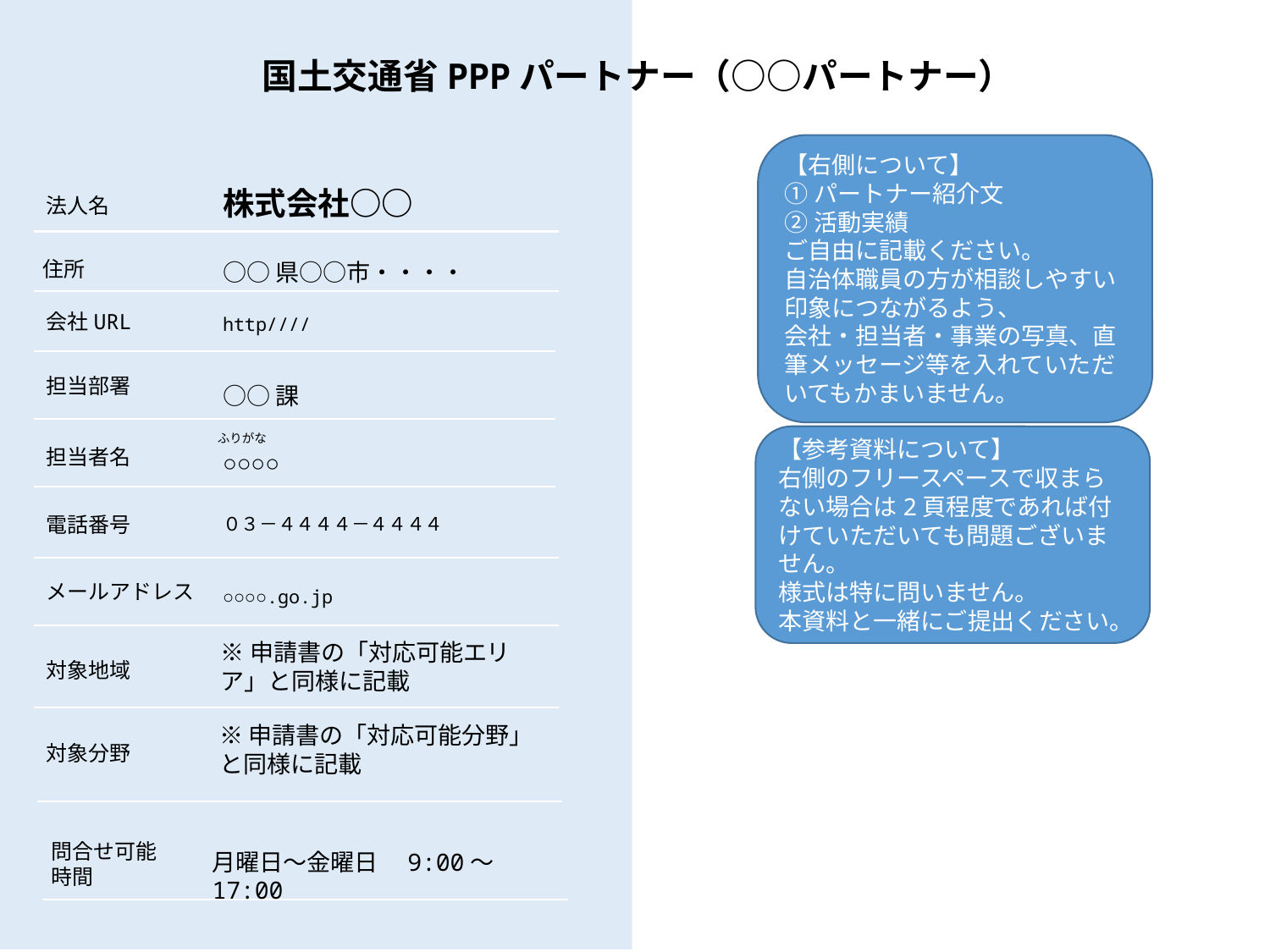

国土交通省PPPパートナー（○○パートナー）
【右側について】
①パートナー紹介文
②活動実績
ご自由に記載ください。
自治体職員の方が相談しやすい印象につながるよう、
会社・担当者・事業の写真、直筆メッセージ等を入れていただいてもかまいません。
株式会社○○
法人名
住所
○○県○○市・・・・
会社URL
http////
担当部署
○○課
ふりがな
【参考資料について】
右側のフリースペースで収まらない場合は2頁程度であれば付けていただいても問題ございません。
様式は特に問いません。
本資料と一緒にご提出ください。
担当者名
○○○○
電話番号
０３－４４４４－４４４４
メールアドレス
○○○○.go.jp
※申請書の「対応可能エリア」と同様に記載
対象地域
※申請書の「対応可能分野」と同様に記載
対象分野
問合せ可能
時間
月曜日～金曜日　9:00～17:00